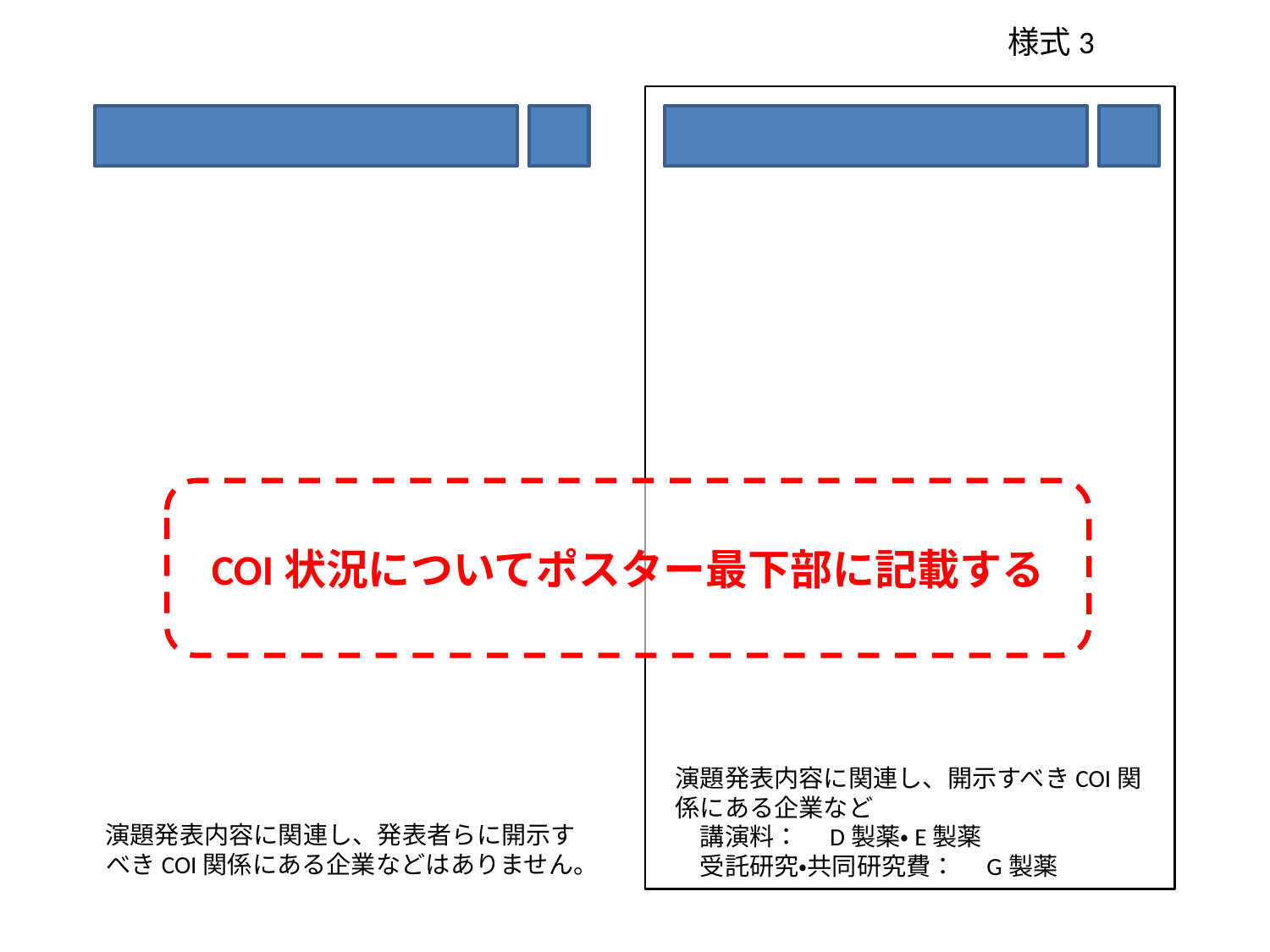

様式3
#

COI状況についてポスター最下部に記載する
演題発表内容に関連し、開示すべきCOI関係にある企業など
　講演料：　D製薬・E製薬
　受託研究・共同研究費：　G製薬
演題発表内容に関連し、発表者らに開示すべきCOI関係にある企業などはありません。